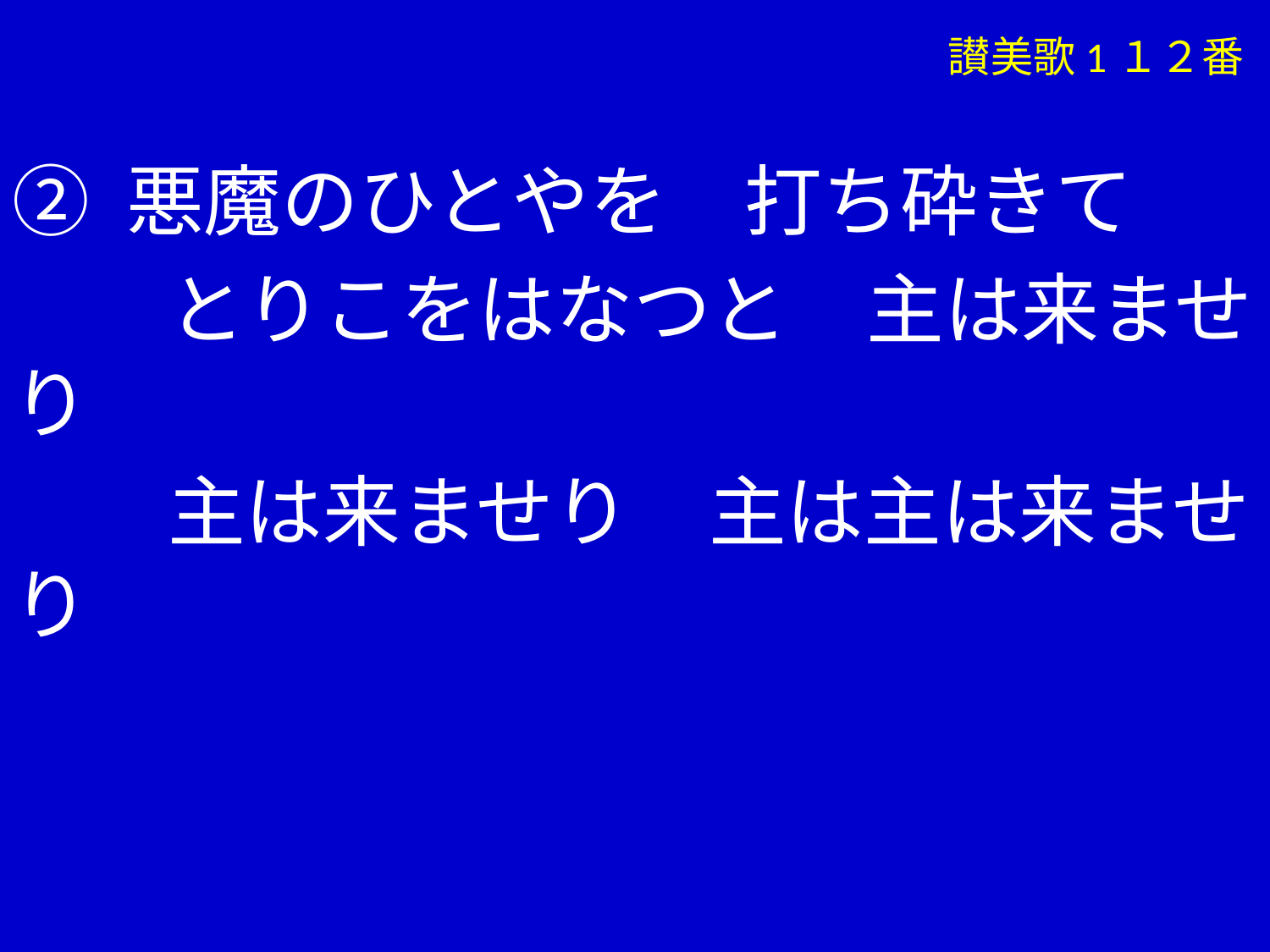

# 讃美歌1１２番
② 悪魔のひとやを　打ち砕きて
　　とりこをはなつと　主は来ませり
　　主は来ませり　主は主は来ませり